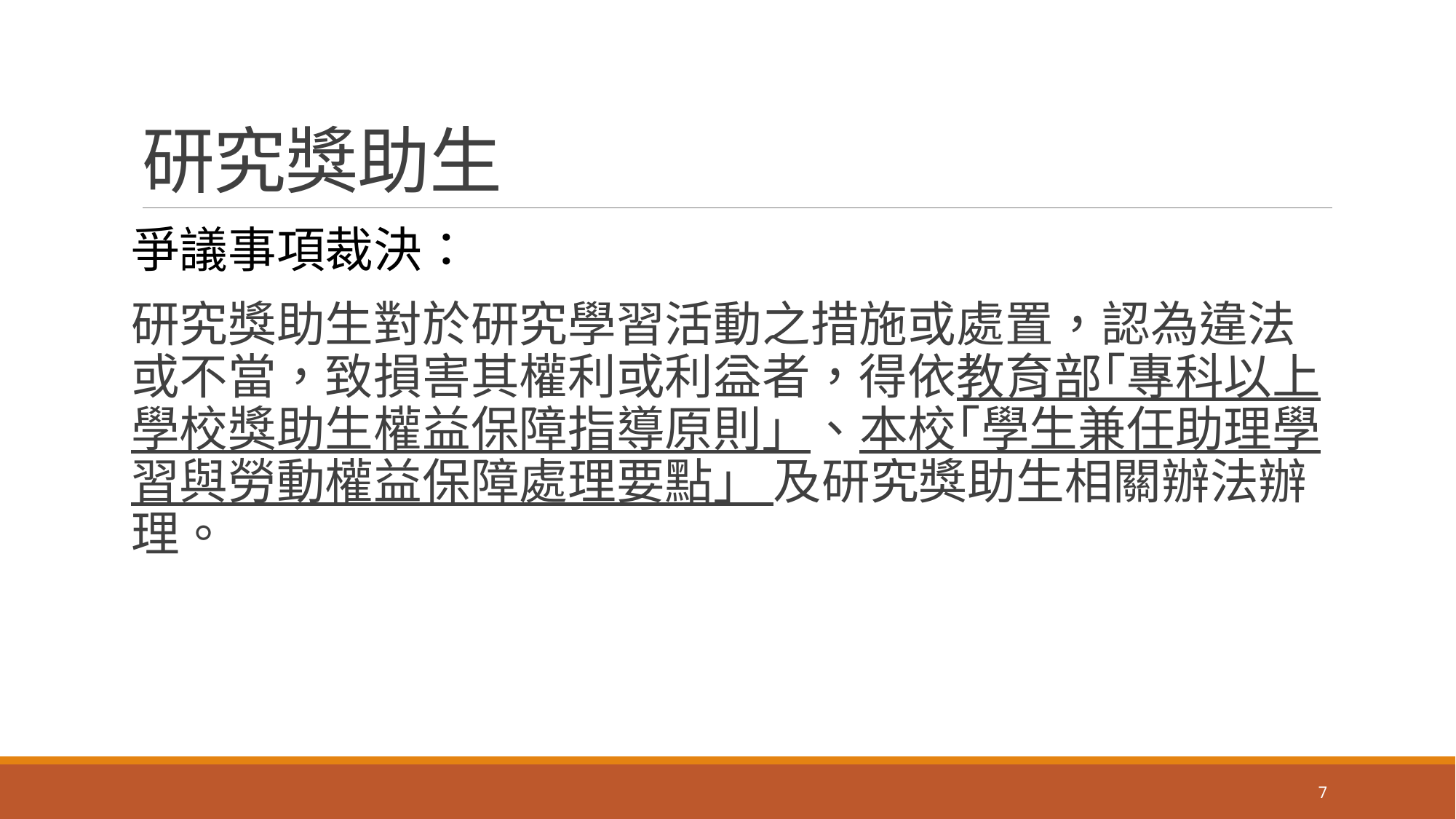

# 研究獎助生
爭議事項裁決：
研究獎助生對於研究學習活動之措施或處置，認為違法或不當，致損害其權利或利益者，得依教育部｢專科以上學校獎助生權益保障指導原則」、本校｢學生兼任助理學習與勞動權益保障處理要點」 及研究獎助生相關辦法辦理。

7